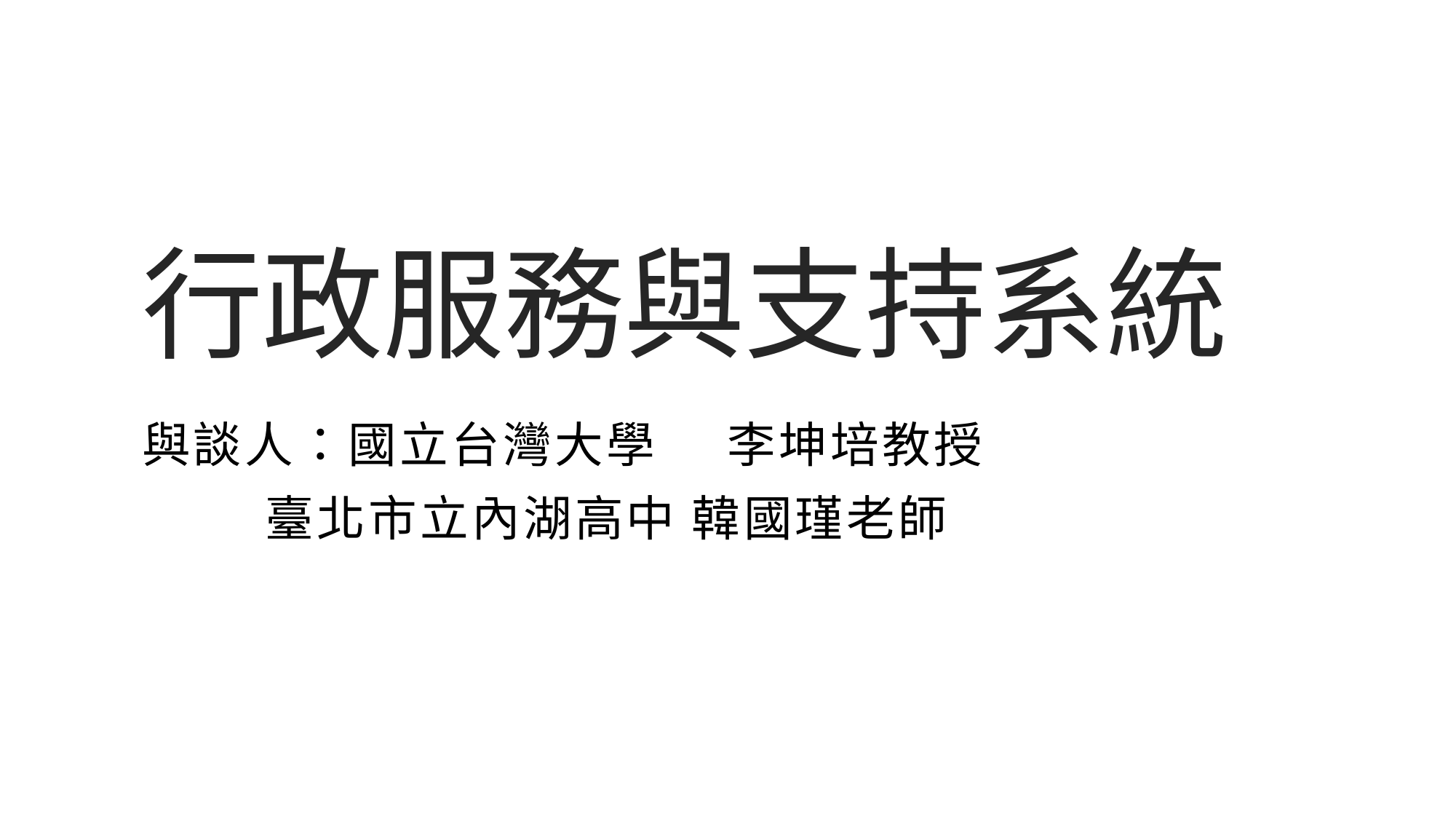

# 行政服務與支持系統
與談人：國立台灣大學     李坤培教授
        臺北市立內湖高中 韓國瑾老師

2